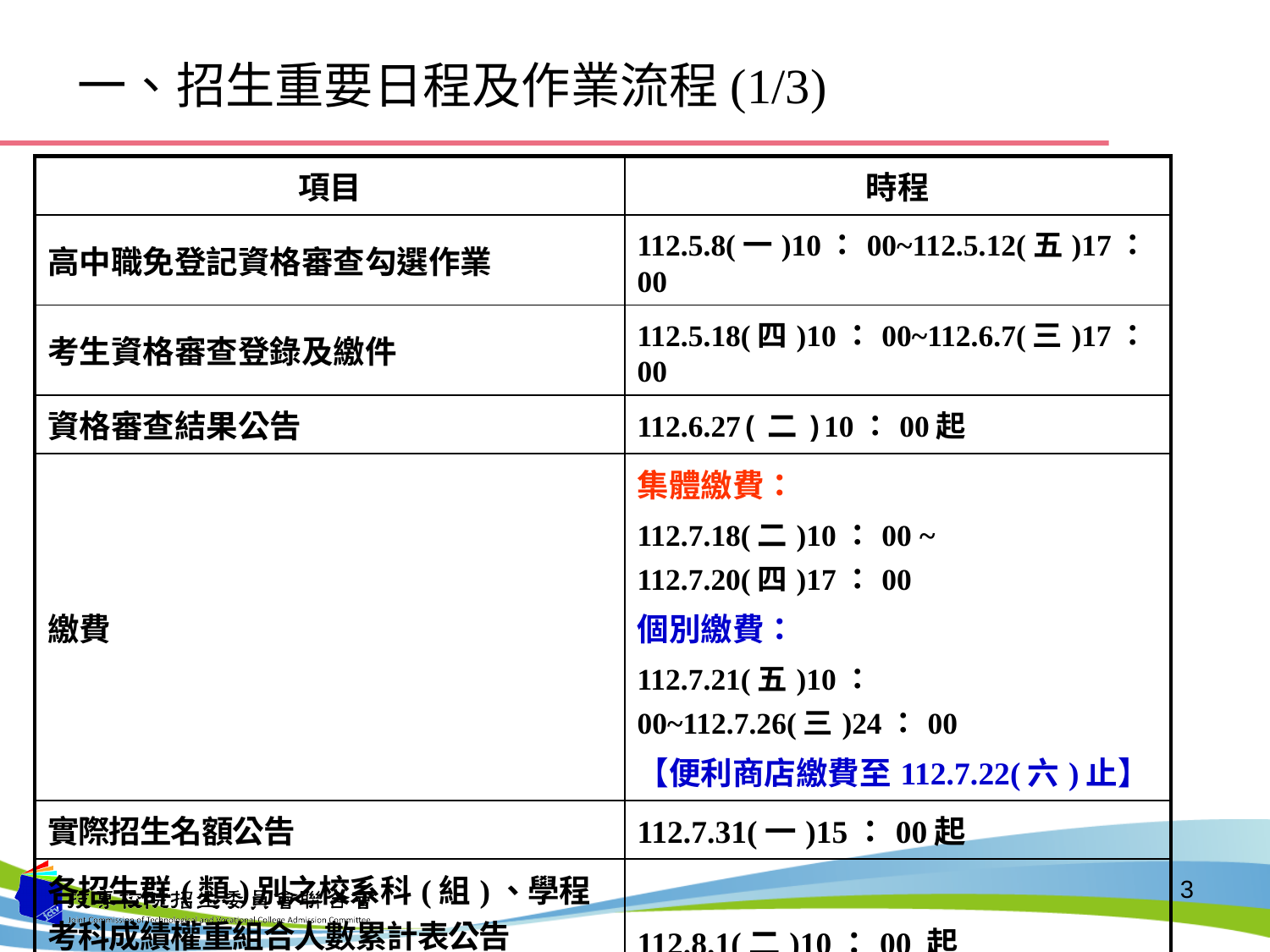

一、招生重要日程及作業流程(1/3)
| 項目 | 時程 |
| --- | --- |
| 高中職免登記資格審查勾選作業 | 112.5.8(一)10：00~112.5.12(五)17：00 |
| 考生資格審查登錄及繳件 | 112.5.18(四)10：00~112.6.7(三)17：00 |
| 資格審查結果公告 | 112.6.27(二)10：00起 |
| 繳費 | 集體繳費： 112.7.18(二)10：00 ~ 112.7.20(四)17：00 個別繳費： 112.7.21(五)10：00~112.7.26(三)24：00 【便利商店繳費至112.7.22(六)止】 |
| 實際招生名額公告 | 112.7.31(一)15：00起 |
| 各招生群(類)別之校系科(組)、學程考科成績權重組合人數累計表公告 | 112.8.1(二)10：00 起 |
| 個人總成績查詢 |  |
| 網路選填登記志願 | 112.8.1(二)10：00~112.8.4(五)17：00 |
| 錄取公告及分發結果查詢 | 112.8.10(四)10：00起 |
3